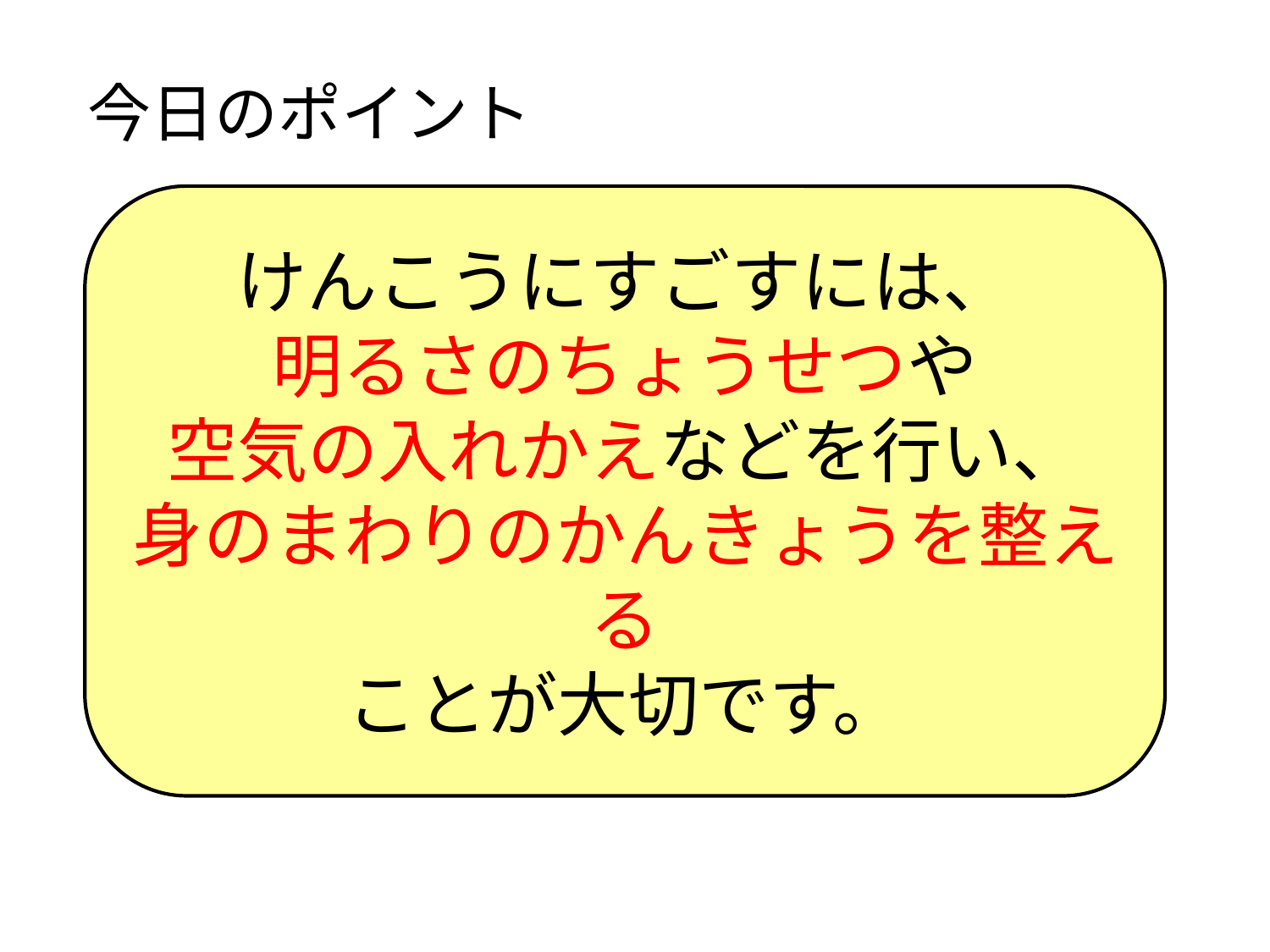

今日のポイント
けんこうにすごすには、
明るさのちょうせつや
空気の入れかえなどを行い、
身のまわりのかんきょうを整える
ことが大切です。